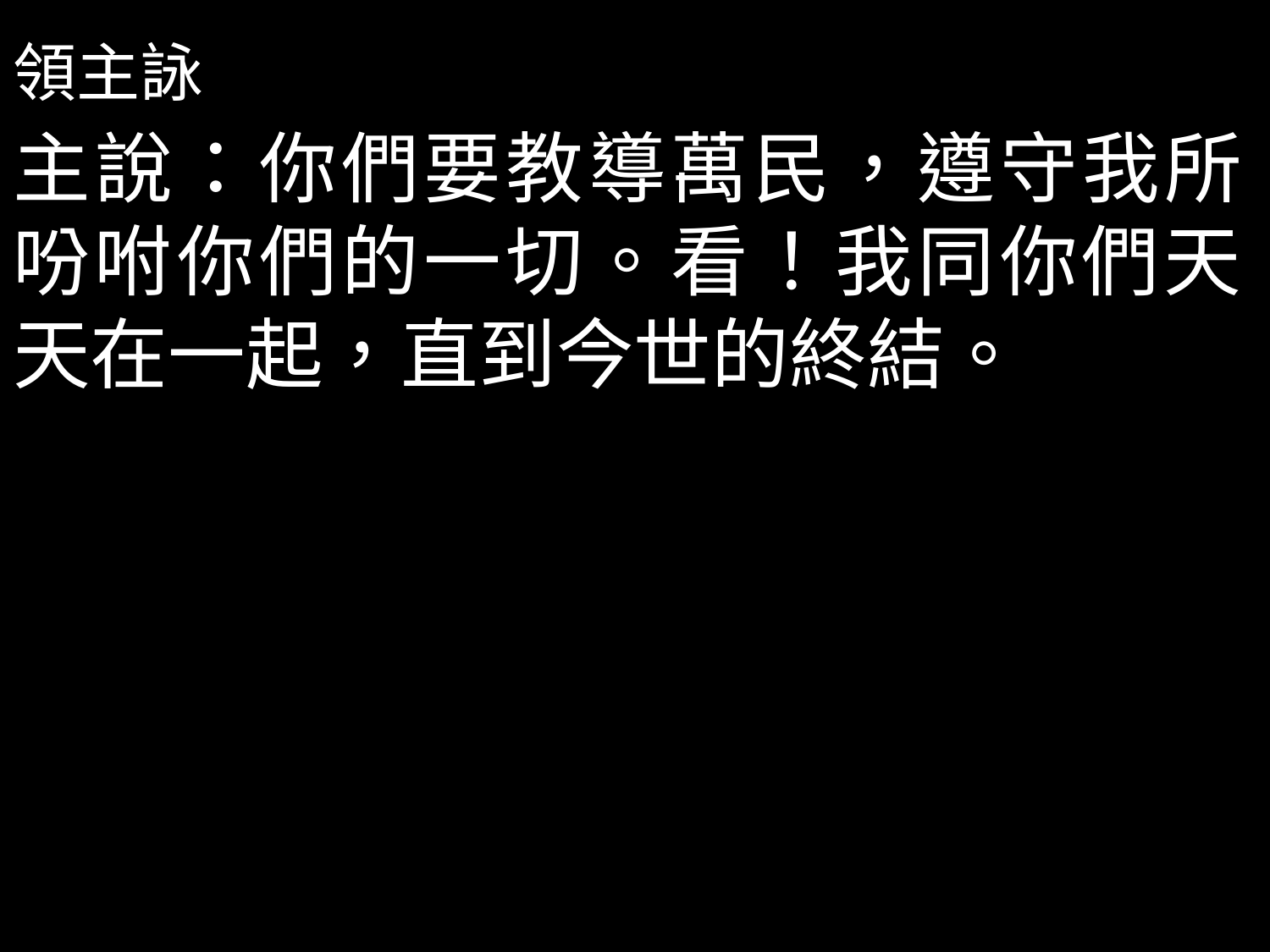

領主詠
主說：你們要教導萬民，遵守我所吩咐你們的一切。看！我同你們天天在一起，直到今世的終結。